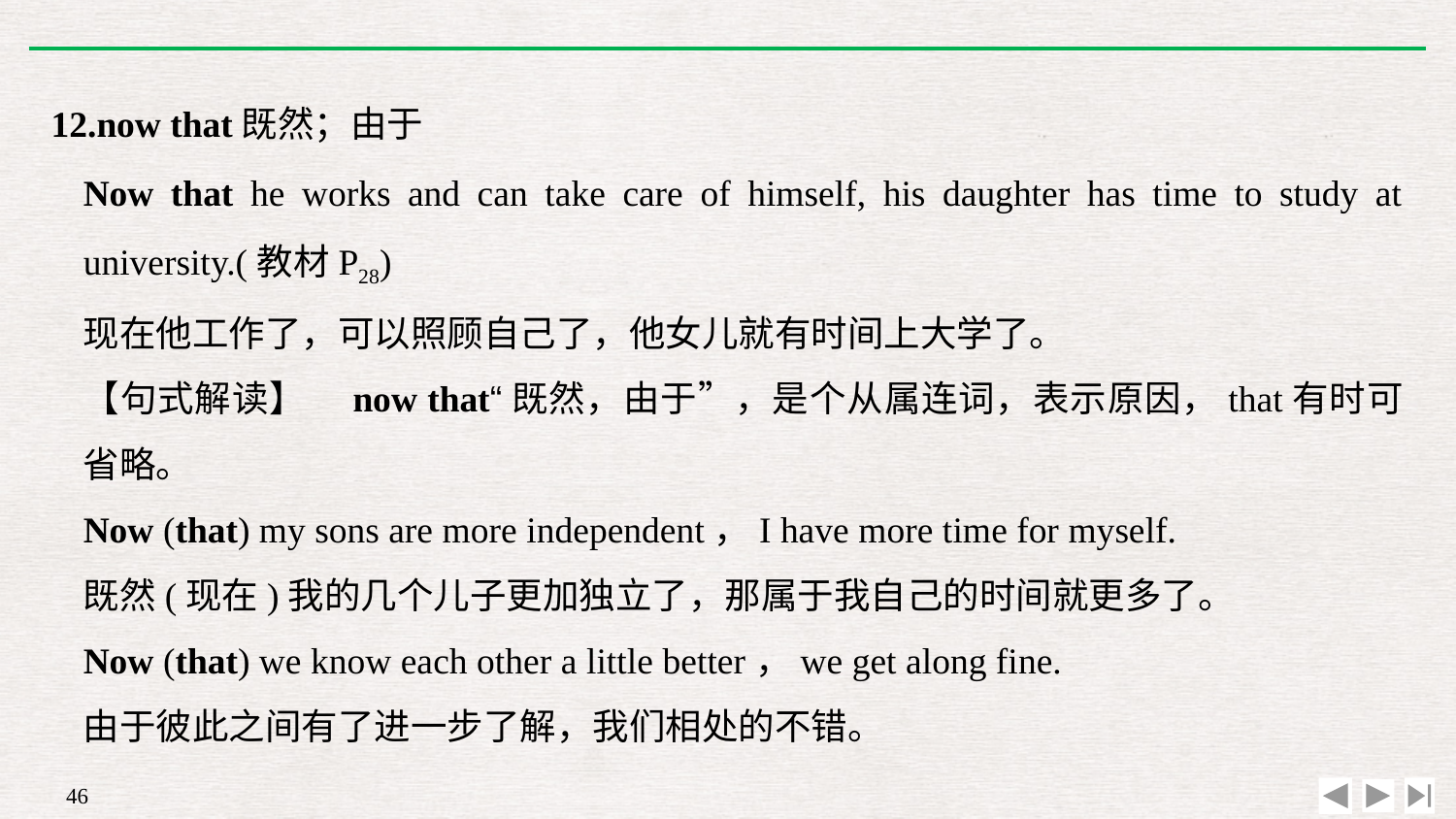

12.now that既然；由于
Now that he works and can take care of himself, his daughter has time to study at university.(教材P28)
现在他工作了，可以照顾自己了，他女儿就有时间上大学了。
【句式解读】　now that“既然，由于”，是个从属连词，表示原因，that有时可省略。
Now (that) my sons are more independent，I have more time for myself.
既然(现在)我的几个儿子更加独立了，那属于我自己的时间就更多了。
Now (that) we know each other a little better，we get along fine.
由于彼此之间有了进一步了解，我们相处的不错。